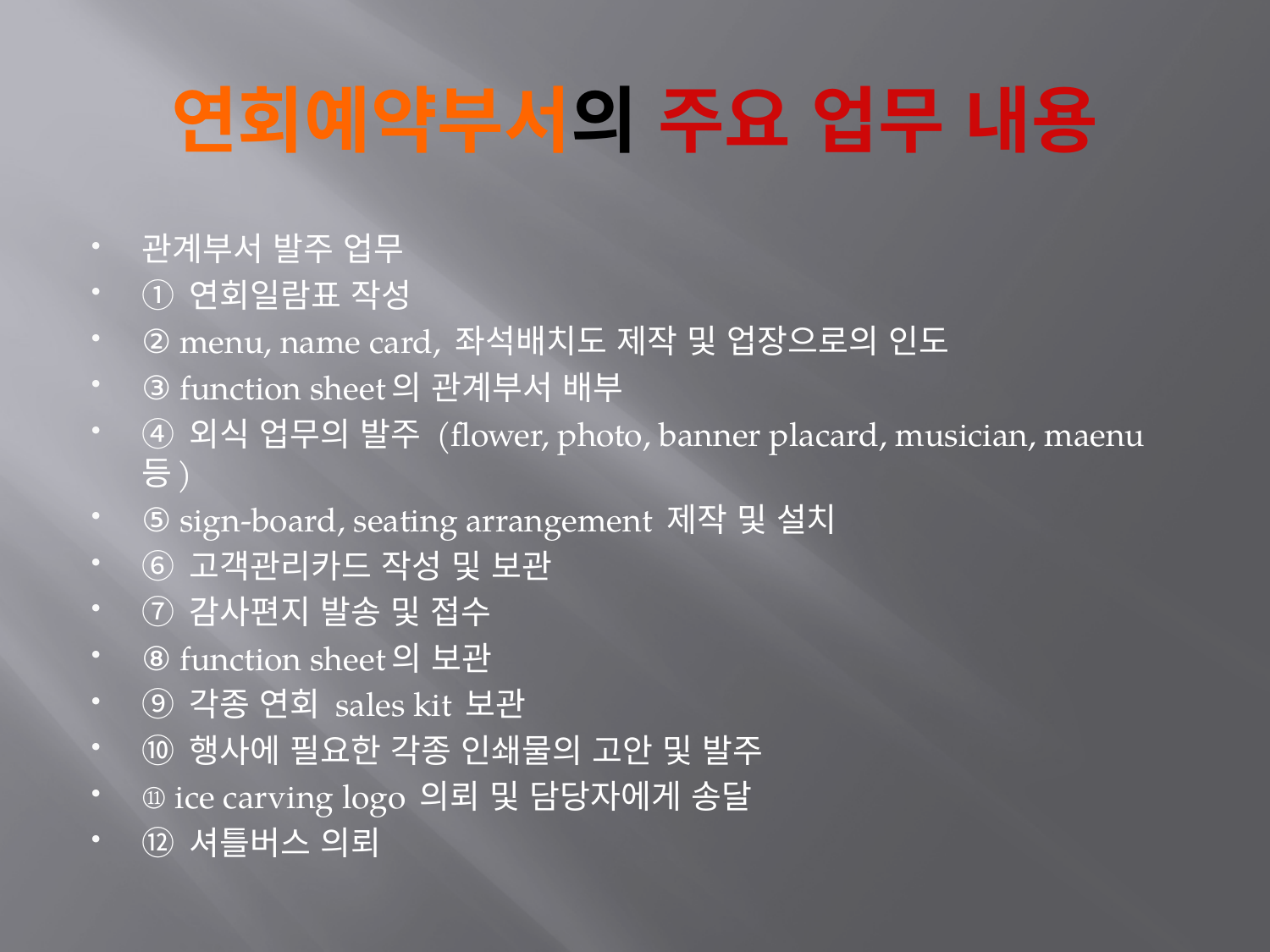

# 연회예약부서의 주요 업무 내용
관계부서 발주 업무
① 연회일람표 작성
② menu, name card, 좌석배치도 제작 및 업장으로의 인도
③ function sheet의 관계부서 배부
④ 외식 업무의 발주 (flower, photo, banner placard, musician, maenu 등)
⑤ sign-board, seating arrangement 제작 및 설치
⑥ 고객관리카드 작성 및 보관
⑦ 감사편지 발송 및 접수
⑧ function sheet의 보관
⑨ 각종 연회 sales kit 보관
⑩ 행사에 필요한 각종 인쇄물의 고안 및 발주
⑪ ice carving logo 의뢰 및 담당자에게 송달
⑫ 셔틀버스 의뢰